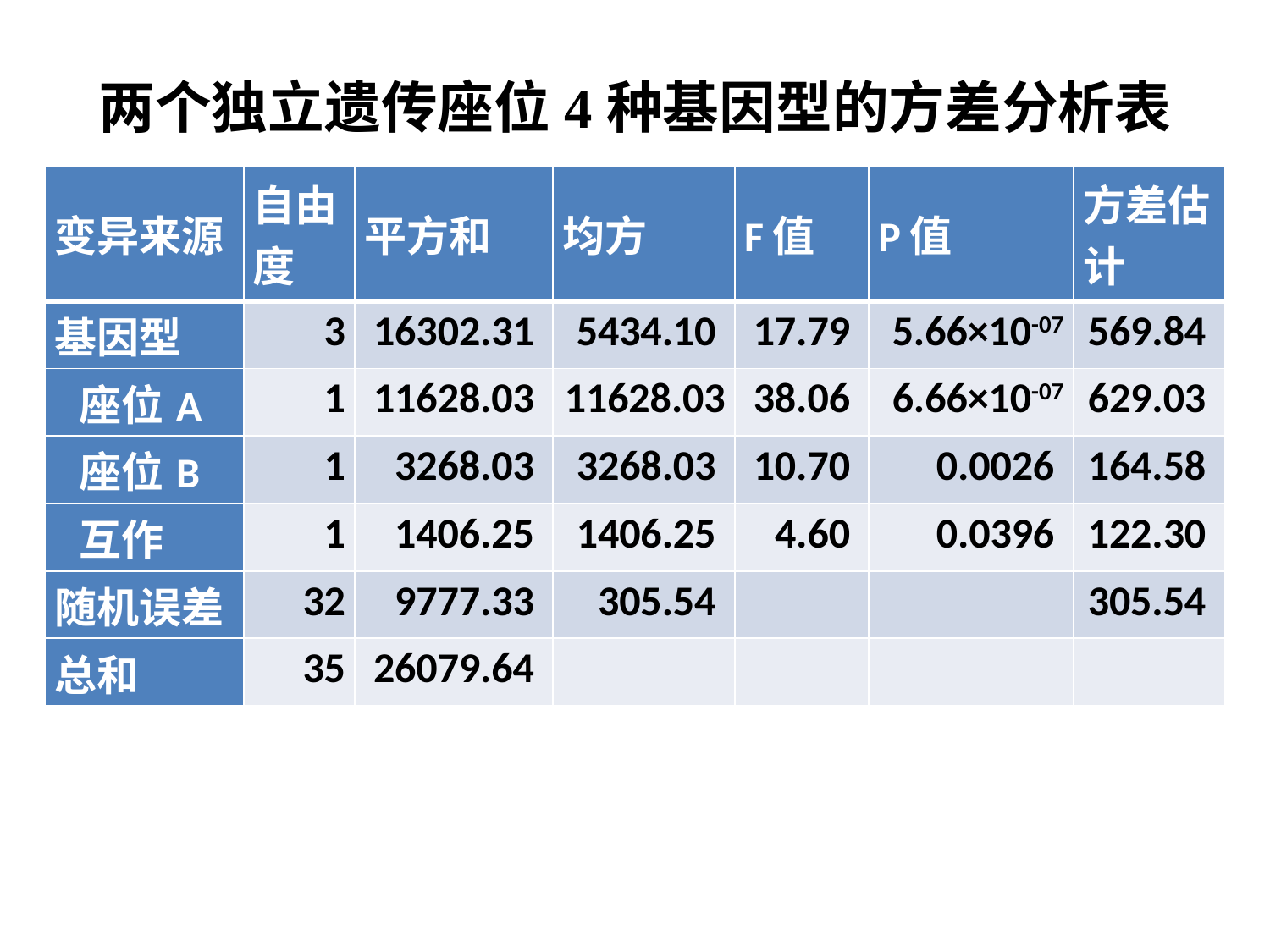

# 两个独立遗传座位4种基因型的方差分析表
| 变异来源 | 自由度 | 平方和 | 均方 | F值 | P值 | 方差估计 |
| --- | --- | --- | --- | --- | --- | --- |
| 基因型 | 3 | 16302.31 | 5434.10 | 17.79 | 5.66×10-07 | 569.84 |
| 座位A | 1 | 11628.03 | 11628.03 | 38.06 | 6.66×10-07 | 629.03 |
| 座位B | 1 | 3268.03 | 3268.03 | 10.70 | 0.0026 | 164.58 |
| 互作 | 1 | 1406.25 | 1406.25 | 4.60 | 0.0396 | 122.30 |
| 随机误差 | 32 | 9777.33 | 305.54 |  |  | 305.54 |
| 总和 | 35 | 26079.64 |  |  |  |  |